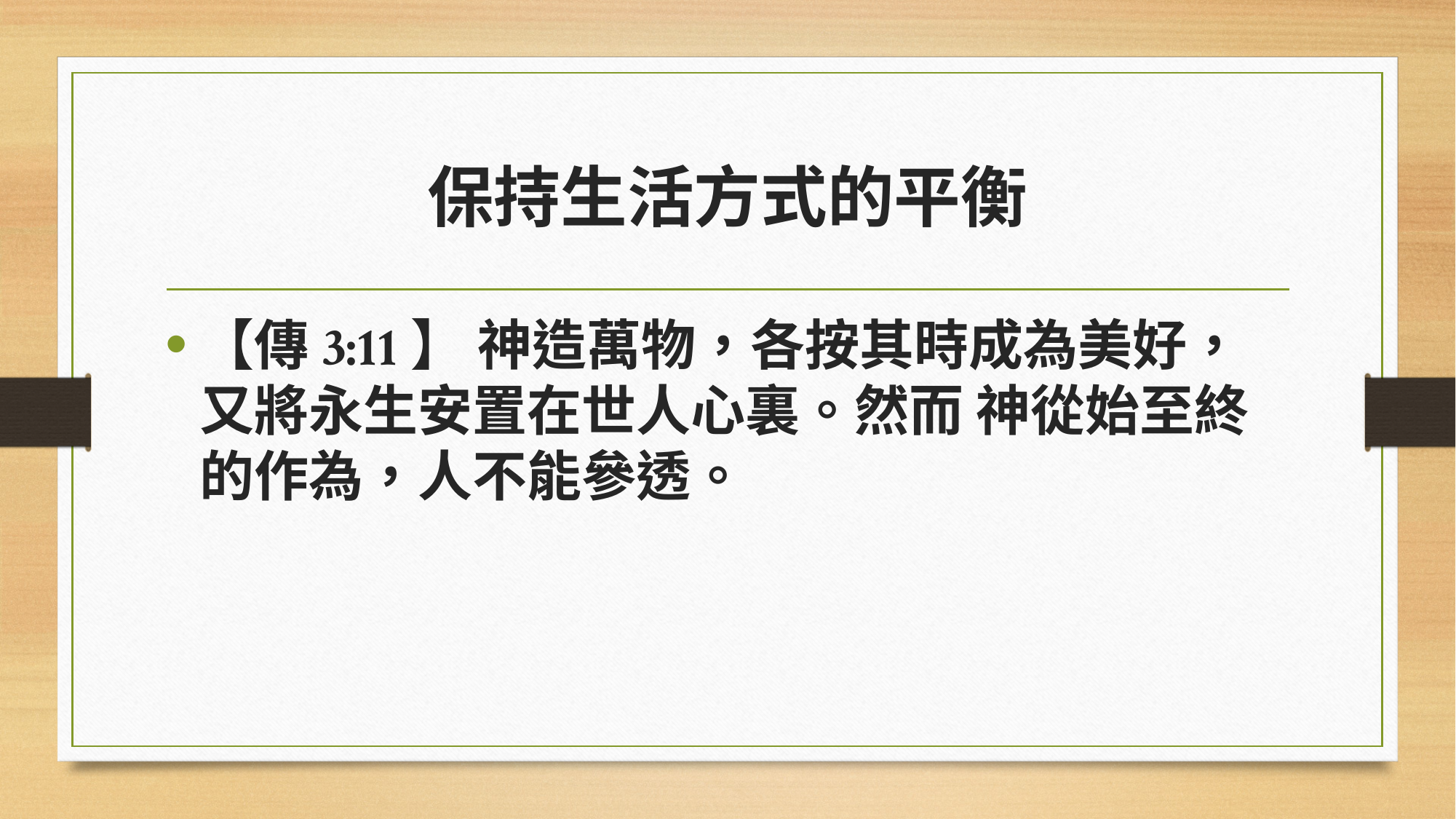

# 保持生活方式的平衡
【傳3:11】 神造萬物，各按其時成為美好，又將永生安置在世人心裏。然而 神從始至終的作為，人不能參透。